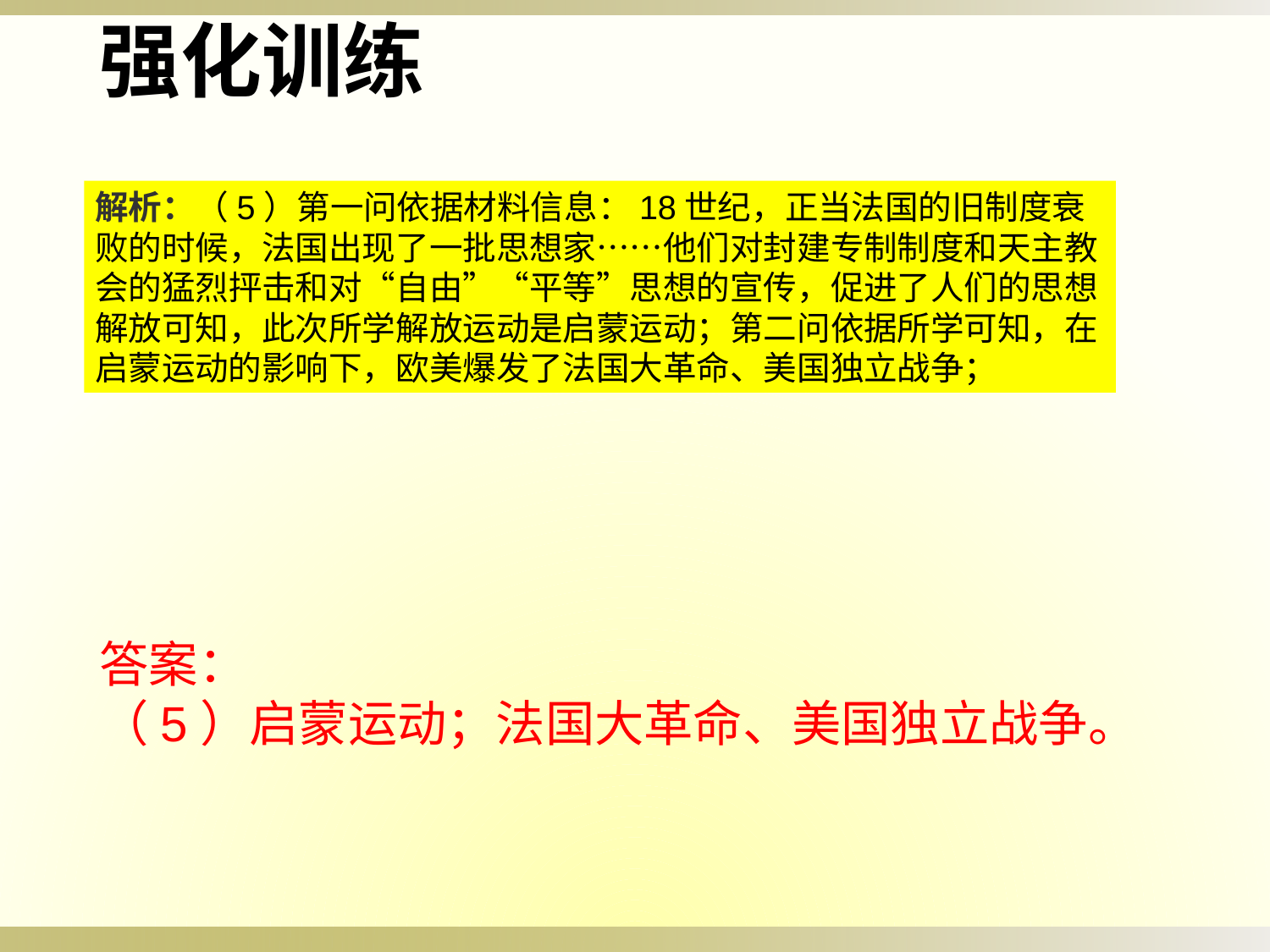

强化训练
解析：（5）第一问依据材料信息：18世纪，正当法国的旧制度衰败的时候，法国出现了一批思想家……他们对封建专制制度和天主教会的猛烈抨击和对“自由”“平等”思想的宣传，促进了人们的思想解放可知，此次所学解放运动是启蒙运动；第二问依据所学可知，在启蒙运动的影响下，欧美爆发了法国大革命、美国独立战争；
答案：
（5）启蒙运动；法国大革命、美国独立战争。